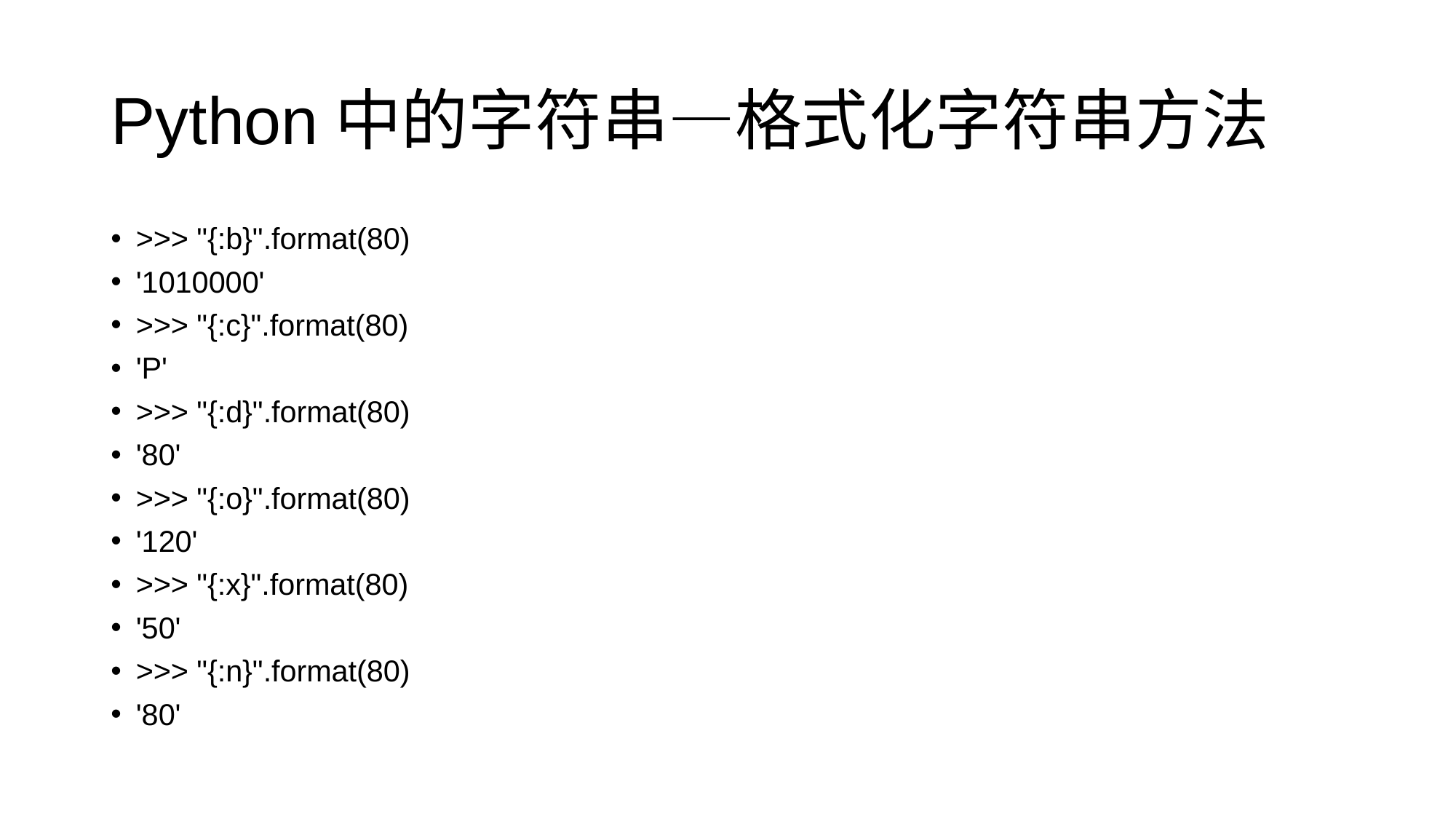

# Python中的字符串—格式化字符串方法
>>> "{:b}".format(80)
'1010000'
>>> "{:c}".format(80)
'P'
>>> "{:d}".format(80)
'80'
>>> "{:o}".format(80)
'120'
>>> "{:x}".format(80)
'50'
>>> "{:n}".format(80)
'80'